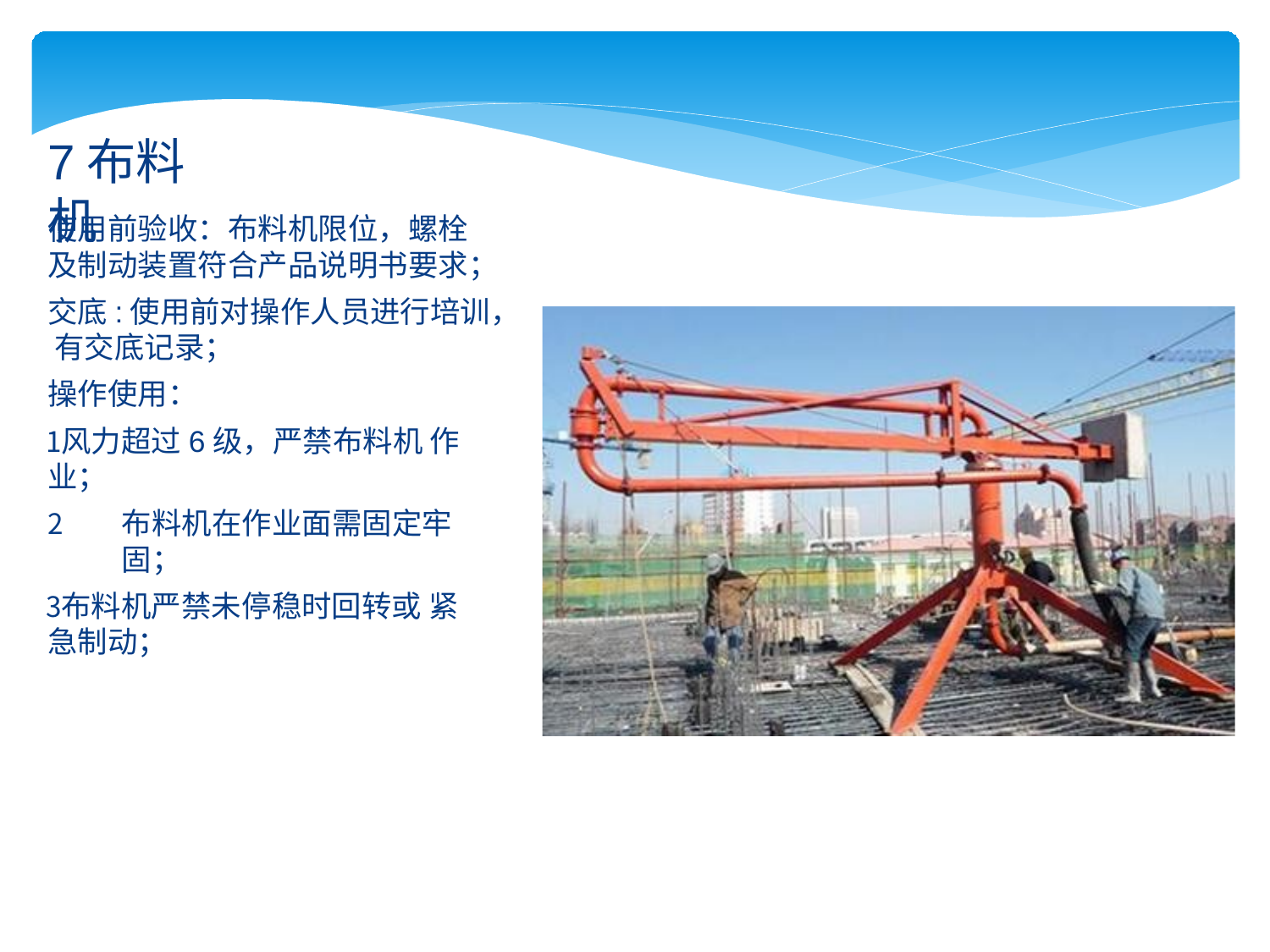

# 7布料机
使用前验收：布料机限位，螺栓 及制动装置符合产品说明书要求；
交底:使用前对操作人员进行培训， 有交底记录；
操作使用：
风力超过6级，严禁布料机 作业；
布料机在作业面需固定牢固；
布料机严禁未停稳时回转或 紧急制动；